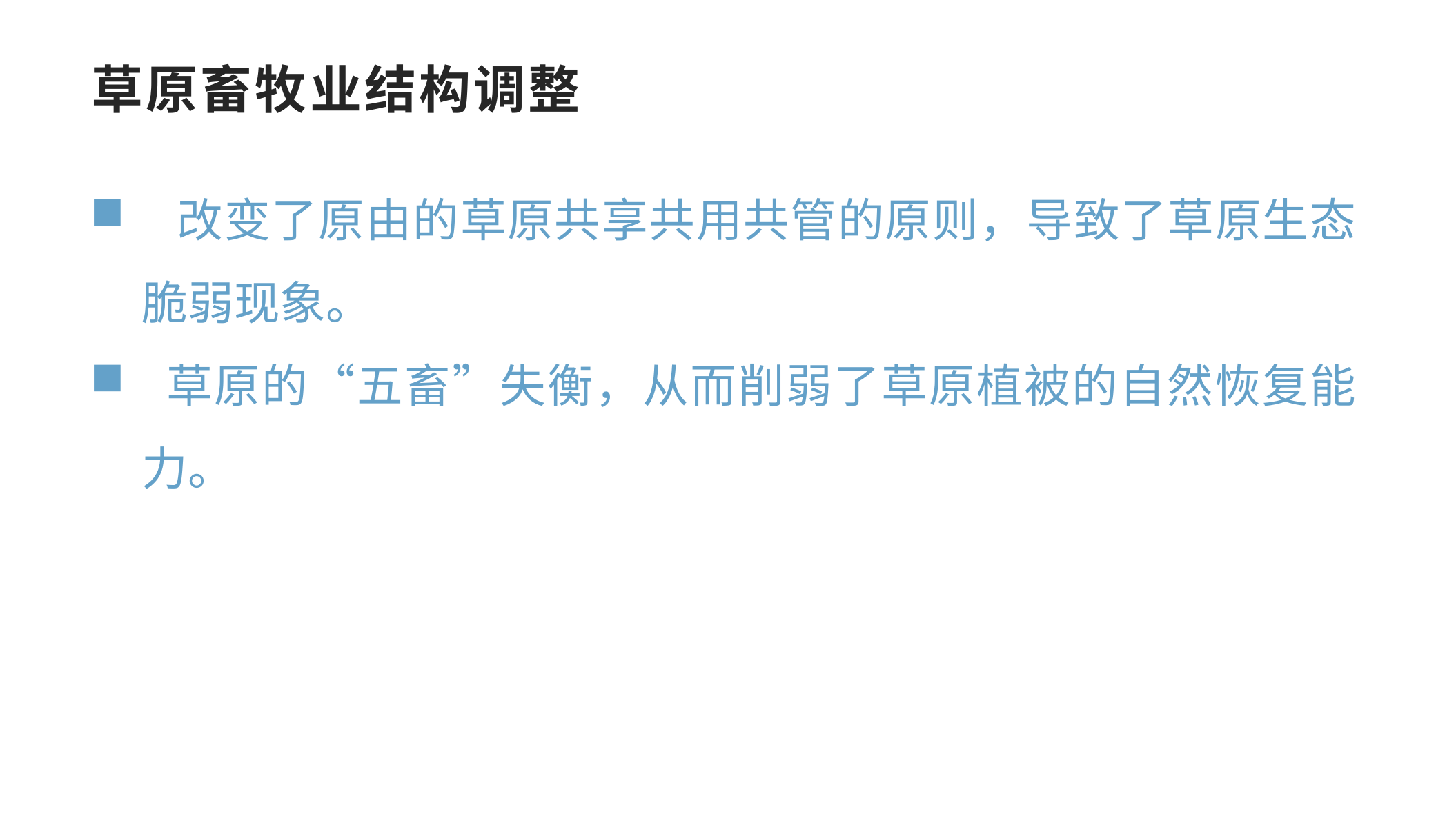

# 草原畜牧业结构调整
  改变了原由的草原共享共用共管的原则，导致了草原生态脆弱现象。
 草原的“五畜”失衡，从而削弱了草原植被的自然恢复能力。